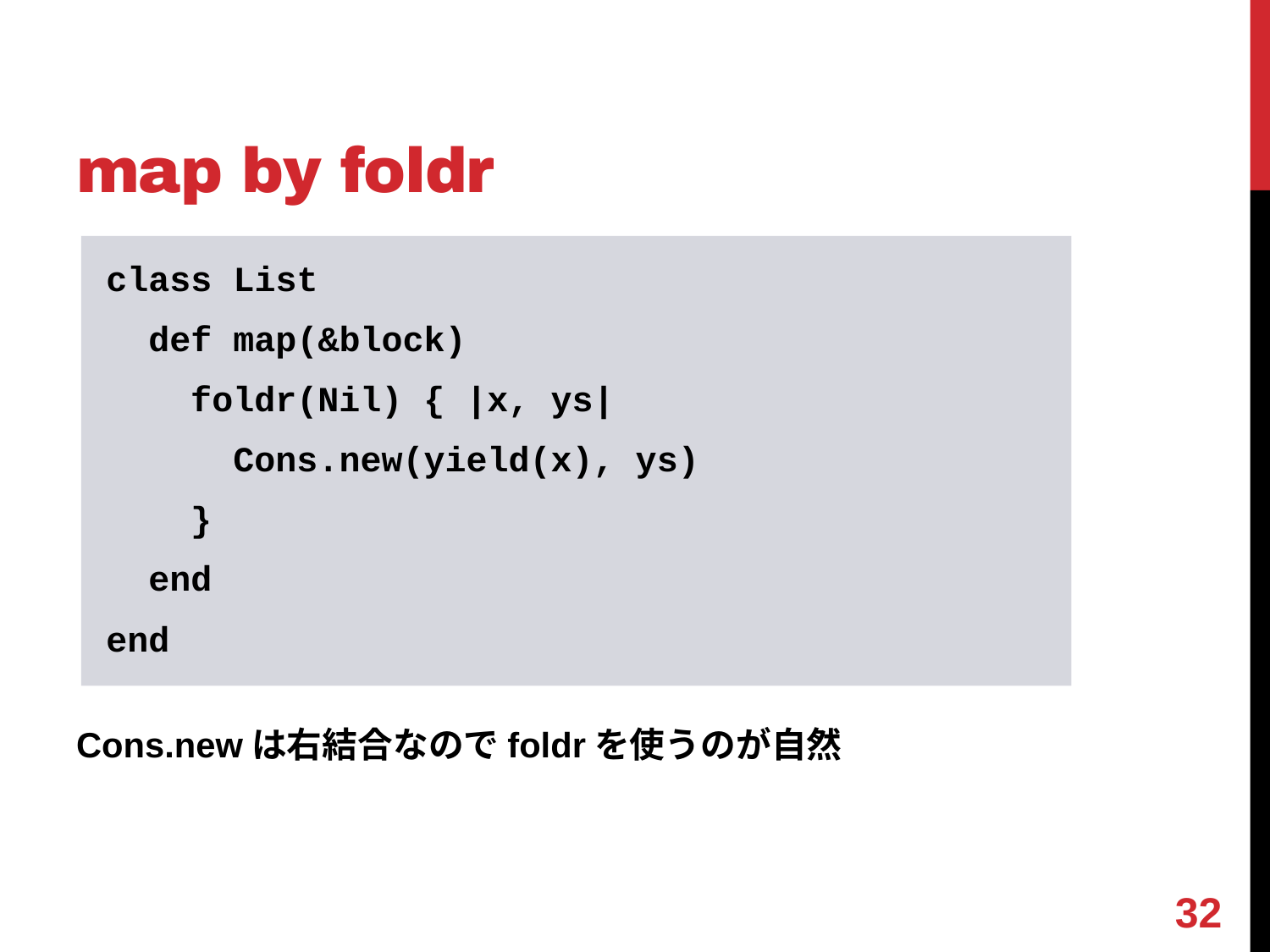

# map by foldr
class List
  def map(&block)
    foldr(Nil) { |x, ys|
      Cons.new(yield(x), ys)
    }
  end
end
Cons.newは右結合なのでfoldrを使うのが自然
32